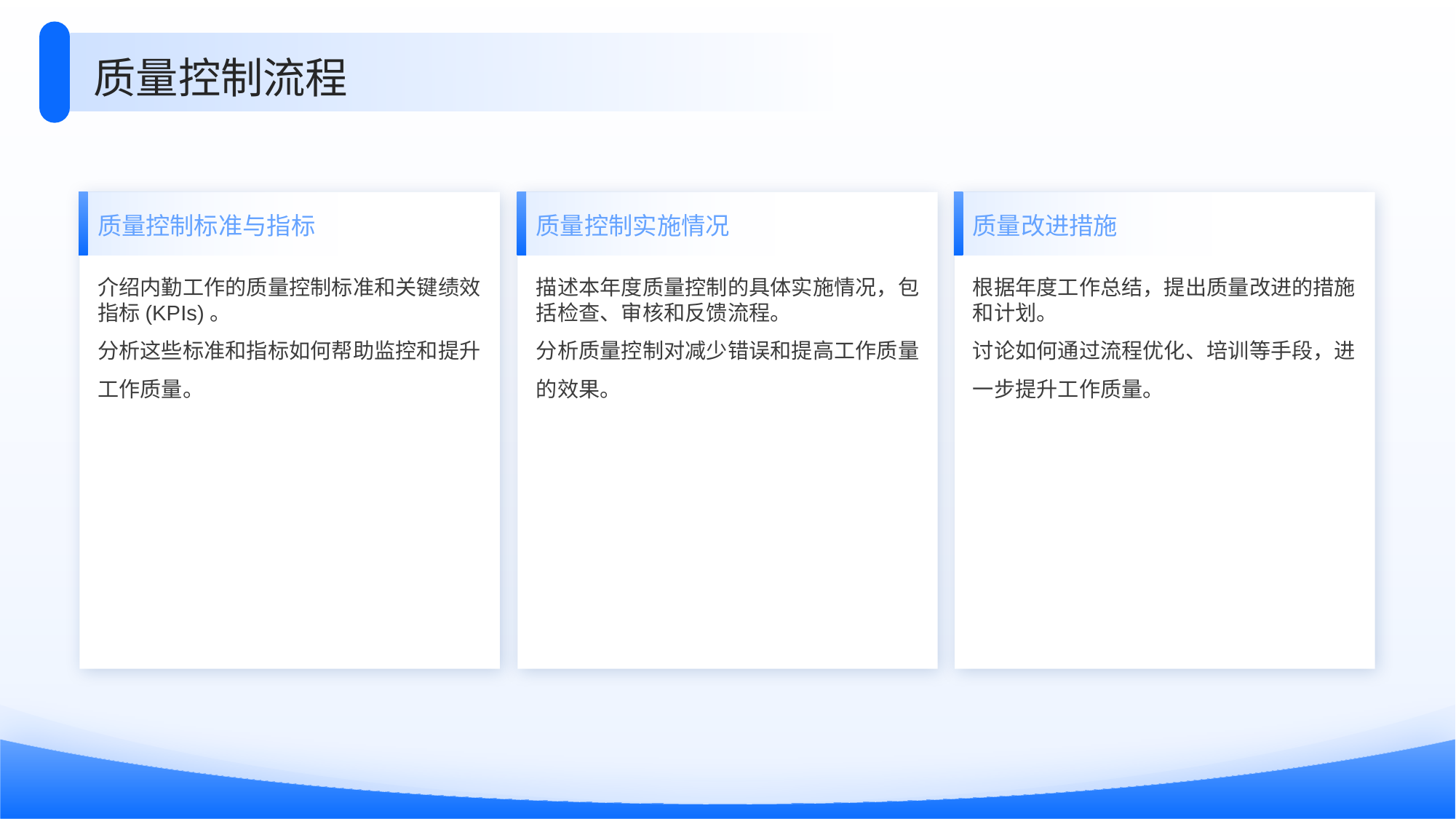

质量控制流程
质量控制标准与指标
质量控制实施情况
质量改进措施

介绍内勤工作的质量控制标准和关键绩效指标(KPIs)。
分析这些标准和指标如何帮助监控和提升工作质量。
描述本年度质量控制的具体实施情况，包括检查、审核和反馈流程。
分析质量控制对减少错误和提高工作质量的效果。
根据年度工作总结，提出质量改进的措施和计划。
讨论如何通过流程优化、培训等手段，进一步提升工作质量。